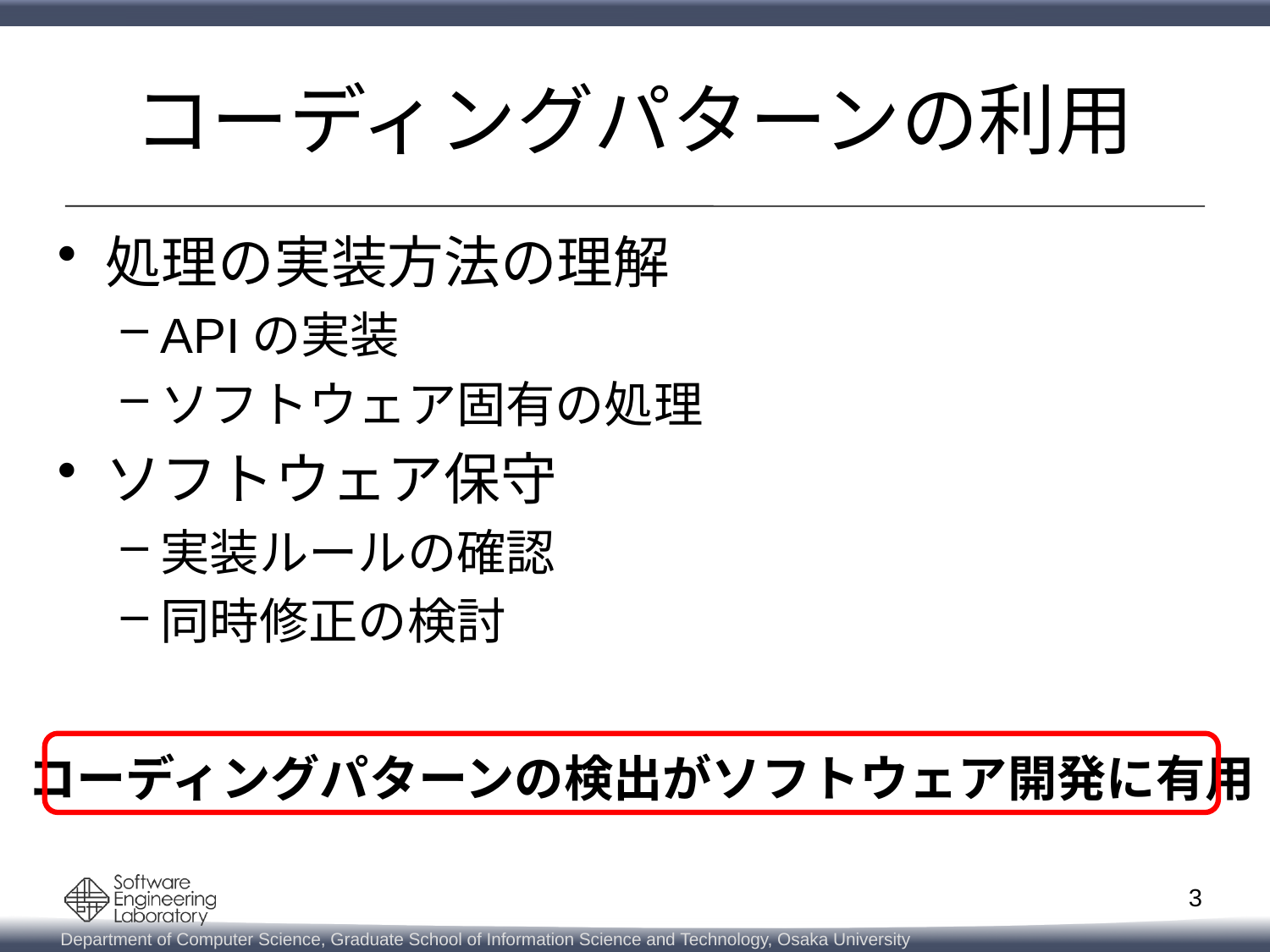

# コーディングパターンの利用
処理の実装方法の理解
APIの実装
ソフトウェア固有の処理
ソフトウェア保守
実装ルールの確認
同時修正の検討

コーディングパターンの検出がソフトウェア開発に有用
3